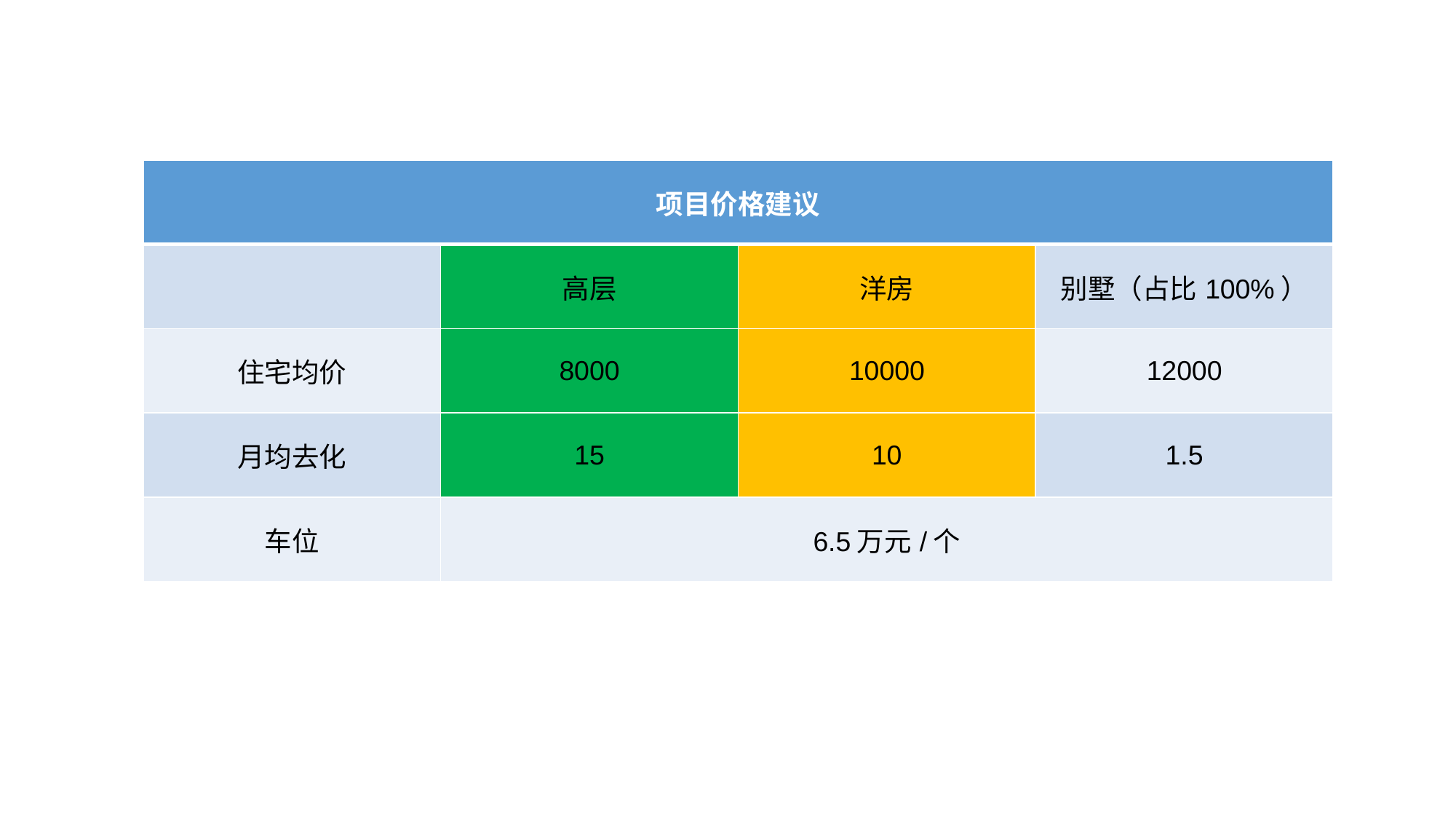

| 项目价格建议 |  |  |  |
| --- | --- | --- | --- |
|  | 高层 | 洋房 | 别墅（占比100%） |
| 住宅均价 | 8000 | 10000 | 12000 |
| 月均去化 | 15 | 10 | 1.5 |
| 车位 | 6.5万元/个 |  |  |